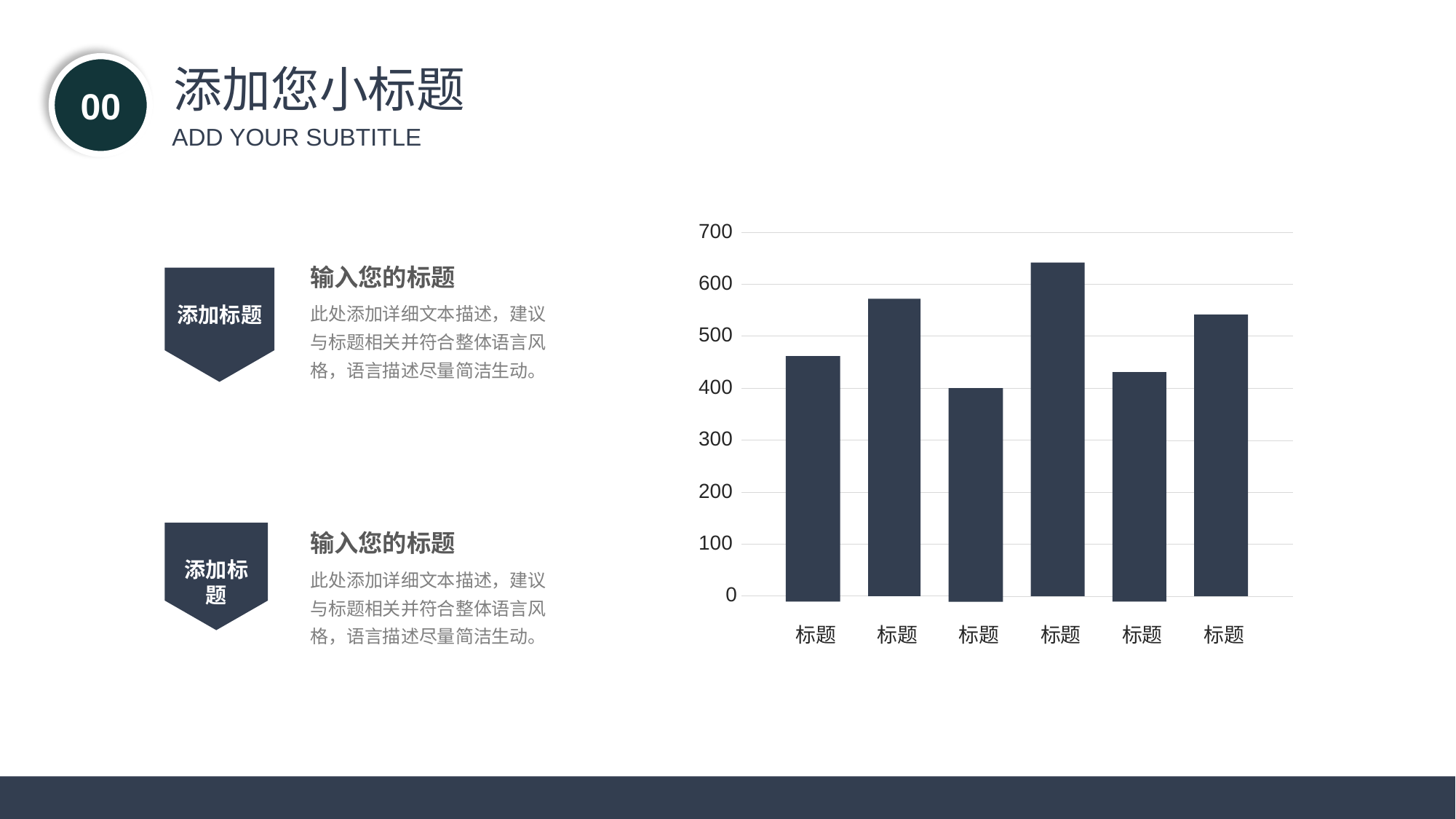

添加您小标题
00
ADD YOUR SUBTITLE
700

输入您的标题
此处添加详细文本描述，建议与标题相关并符合整体语言风格，语言描述尽量简洁生动。
600

添加标题

500

400

300

200

添加标题
输入您的标题
此处添加详细文本描述，建议与标题相关并符合整体语言风格，语言描述尽量简洁生动。
100

0

标题
标题
标题
标题
标题
标题